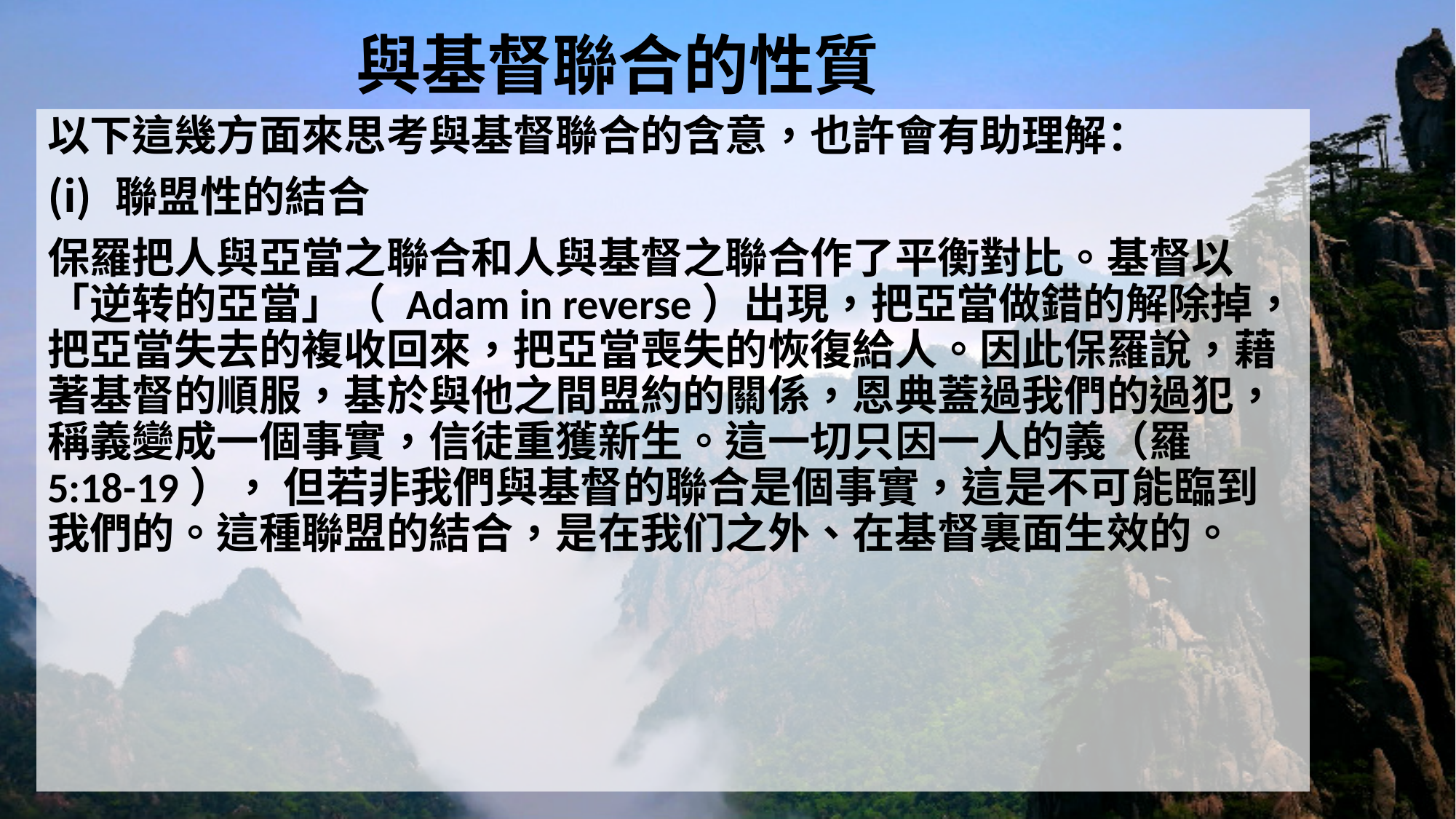

# 與基督聯合的性質
以下這幾方面來思考與基督聯合的含意，也許會有助理解：
聯盟性的結合
保羅把人與亞當之聯合和人與基督之聯合作了平衡對比。基督以「逆转的亞當」（ Adam in reverse）出現，把亞當做錯的解除掉，把亞當失去的複收回來，把亞當喪失的恢復給人。因此保羅說，藉著基督的順服，基於與他之間盟約的關係，恩典蓋過我們的過犯，稱義變成一個事實，信徒重獲新生。這一切只因一人的義（羅 5:18-19）， 但若非我們與基督的聯合是個事實，這是不可能臨到我們的。這種聯盟的結合，是在我们之外、在基督裏面生效的。